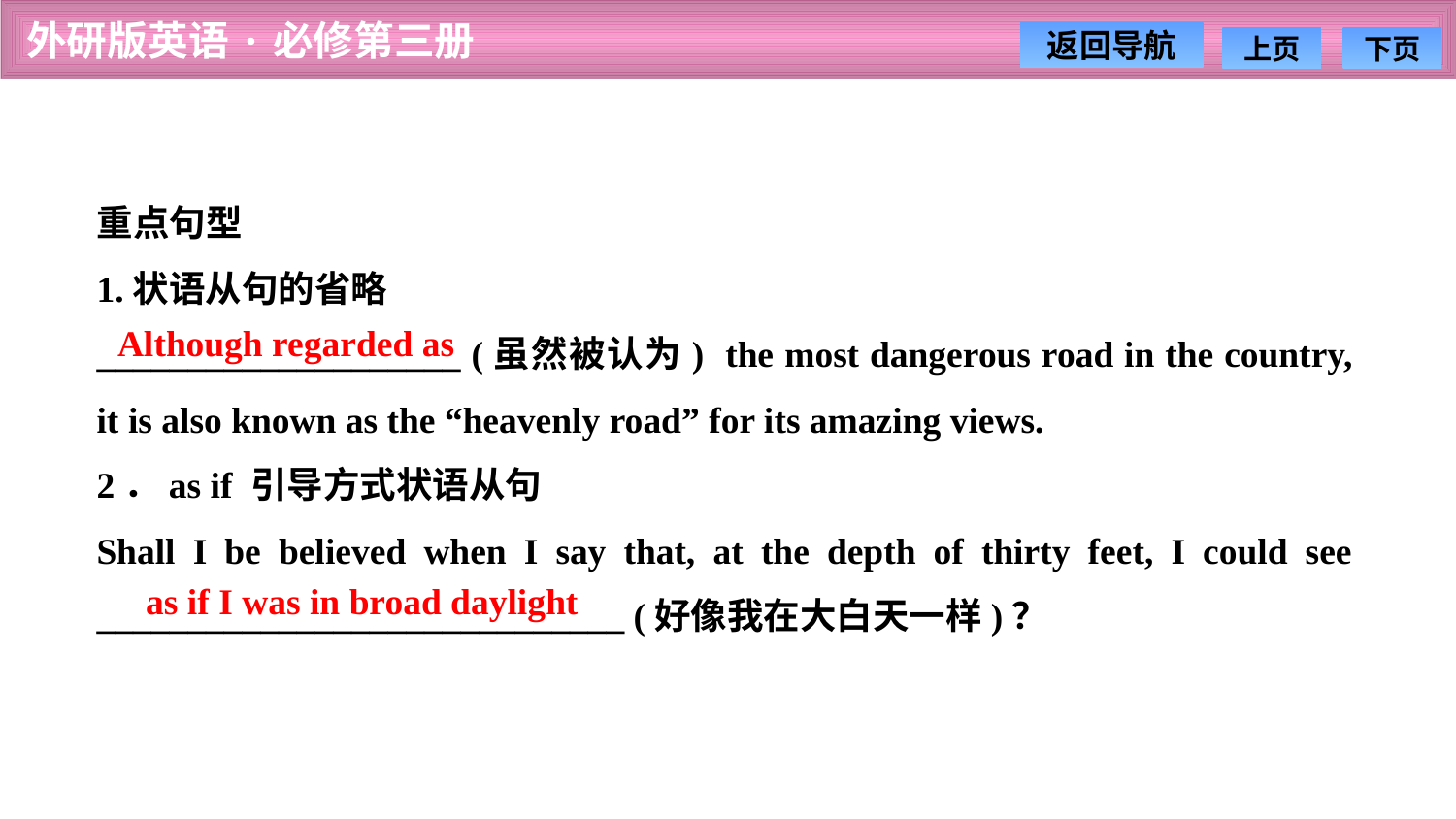

重点句型
1.状语从句的省略
____________________ (虽然被认为)  the most dangerous road in the country, it is also known as the “heavenly road” for its amazing views.
2．as if 引导方式状语从句
Shall I be believed when I say that, at the depth of thirty feet, I could see _____________________________ (好像我在大白天一样)？
Although regarded as
as if I was in broad daylight